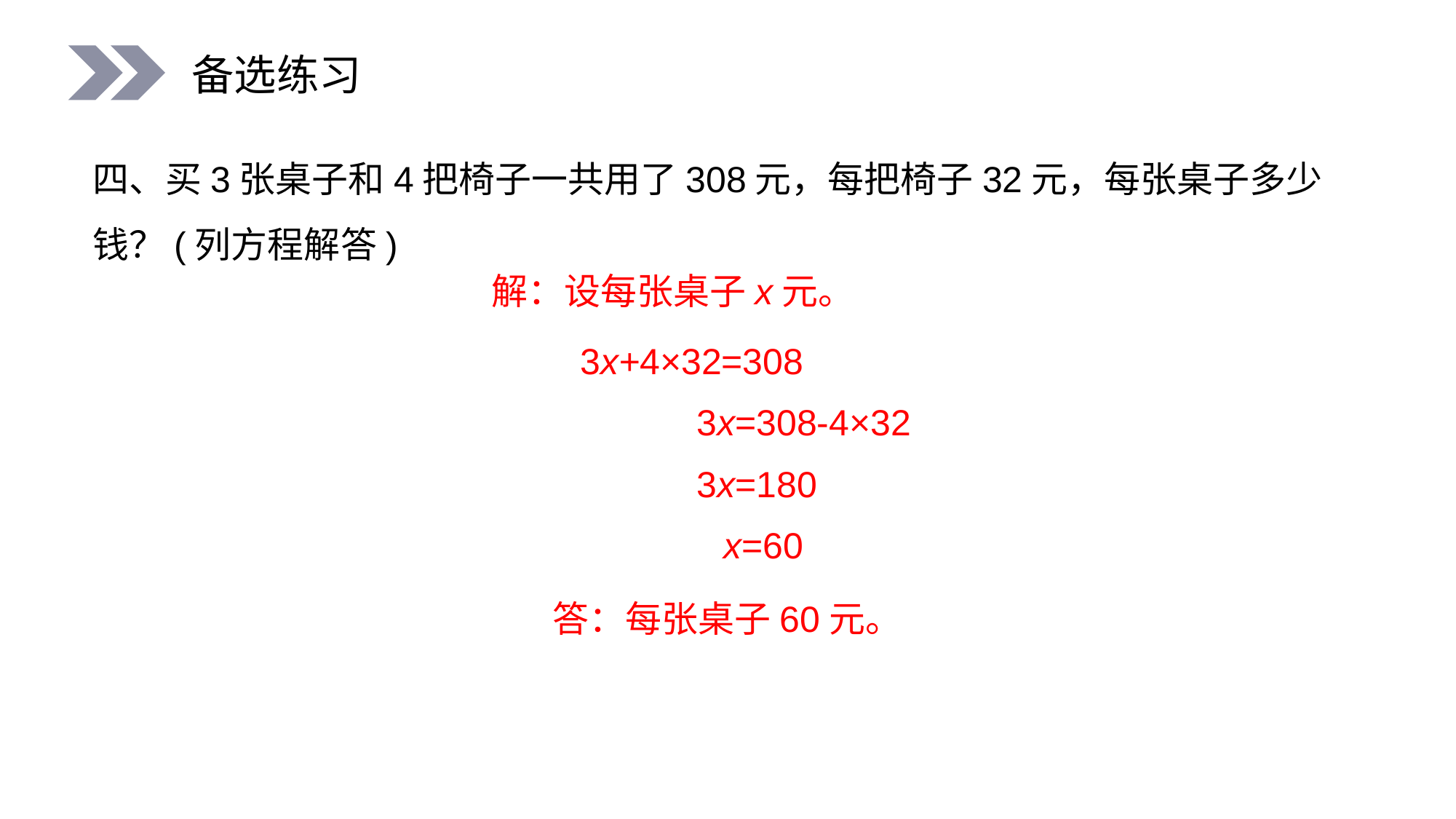

备选练习
四、买3张桌子和4把椅子一共用了308元，每把椅子32元，每张桌子多少钱？(列方程解答)
解：设每张桌子x元。
3x+4×32=308
3x=308-4×32
3x=180
x=60
答：每张桌子60元。